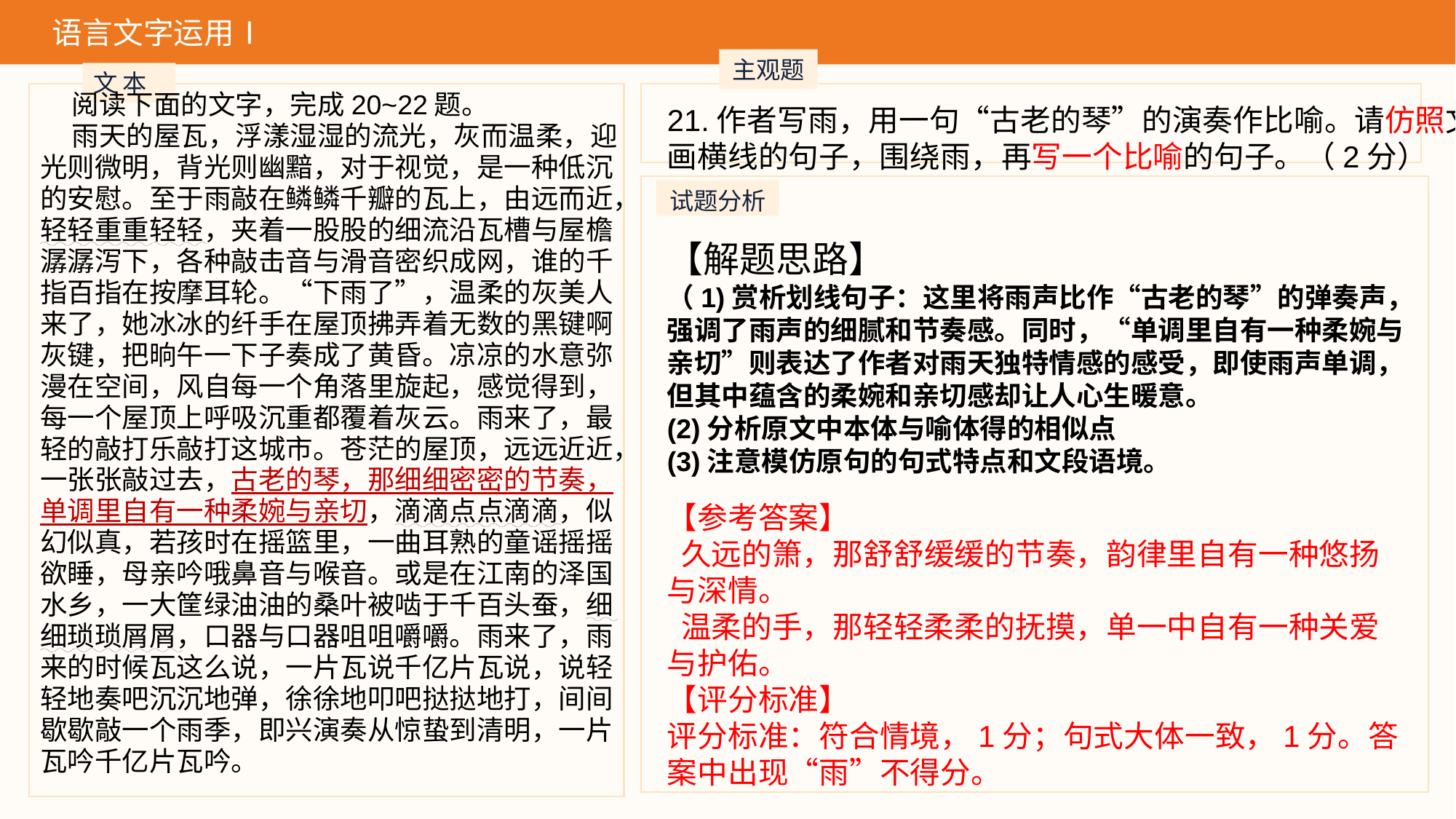

语言文字运用Ⅰ
主观题
文 本

阅读下面的文字，完成20~22题。
雨天的屋瓦，浮漾湿湿的流光，灰而温柔，迎光则微明，背光则幽黯，对于视觉，是一种低沉的安慰。至于雨敲在鳞鳞千瓣的瓦上，由远而近，轻轻重重轻轻，夹着一股股的细流沿瓦槽与屋檐潺潺泻下，各种敲击音与滑音密织成网，谁的千指百指在按摩耳轮。“下雨了”，温柔的灰美人来了，她冰冰的纤手在屋顶拂弄着无数的黑键啊灰键，把晌午一下子奏成了黄昏。凉凉的水意弥漫在空间，风自每一个角落里旋起，感觉得到，每一个屋顶上呼吸沉重都覆着灰云。雨来了，最轻的敲打乐敲打这城市。苍茫的屋顶，远远近近，一张张敲过去，古老的琴，那细细密密的节奏，单调里自有一种柔婉与亲切，滴滴点点滴滴，似幻似真，若孩时在摇篮里，一曲耳熟的童谣摇摇欲睡，母亲吟哦鼻音与喉音。或是在江南的泽国水乡，一大筐绿油油的桑叶被啮于千百头蚕，细细琐琐屑屑，口器与口器咀咀嚼嚼。雨来了，雨来的时候瓦这么说，一片瓦说千亿片瓦说，说轻轻地奏吧沉沉地弹，徐徐地叩吧挞挞地打，间间歇歇敲一个雨季，即兴演奏从惊蛰到清明，一片瓦吟千亿片瓦吟。

21.作者写雨，用一句“古老的琴”的演奏作比喻。请仿照文中画横线的句子，围绕雨，再写一个比喻的句子。（2分）

试题分析
【解题思路】
（1)赏析划线句子：这里将雨声比作“古老的琴”的弹奏声，强调了雨声的细腻和节奏感。同时，“单调里自有一种柔婉与亲切”则表达了作者对雨天独特情感的感受，即使雨声单调，但其中蕴含的柔婉和亲切感却让人心生暖意。
(2)分析原文中本体与喻体得的相似点
(3)注意模仿原句的句式特点和文段语境。
【参考答案】
 久远的箫，那舒舒缓缓的节奏，韵律里自有一种悠扬与深情。
 温柔的手，那轻轻柔柔的抚摸，单一中自有一种关爱与护佑。
【评分标准】
评分标准：符合情境，1分；句式大体一致，1分。答案中出现“雨”不得分。